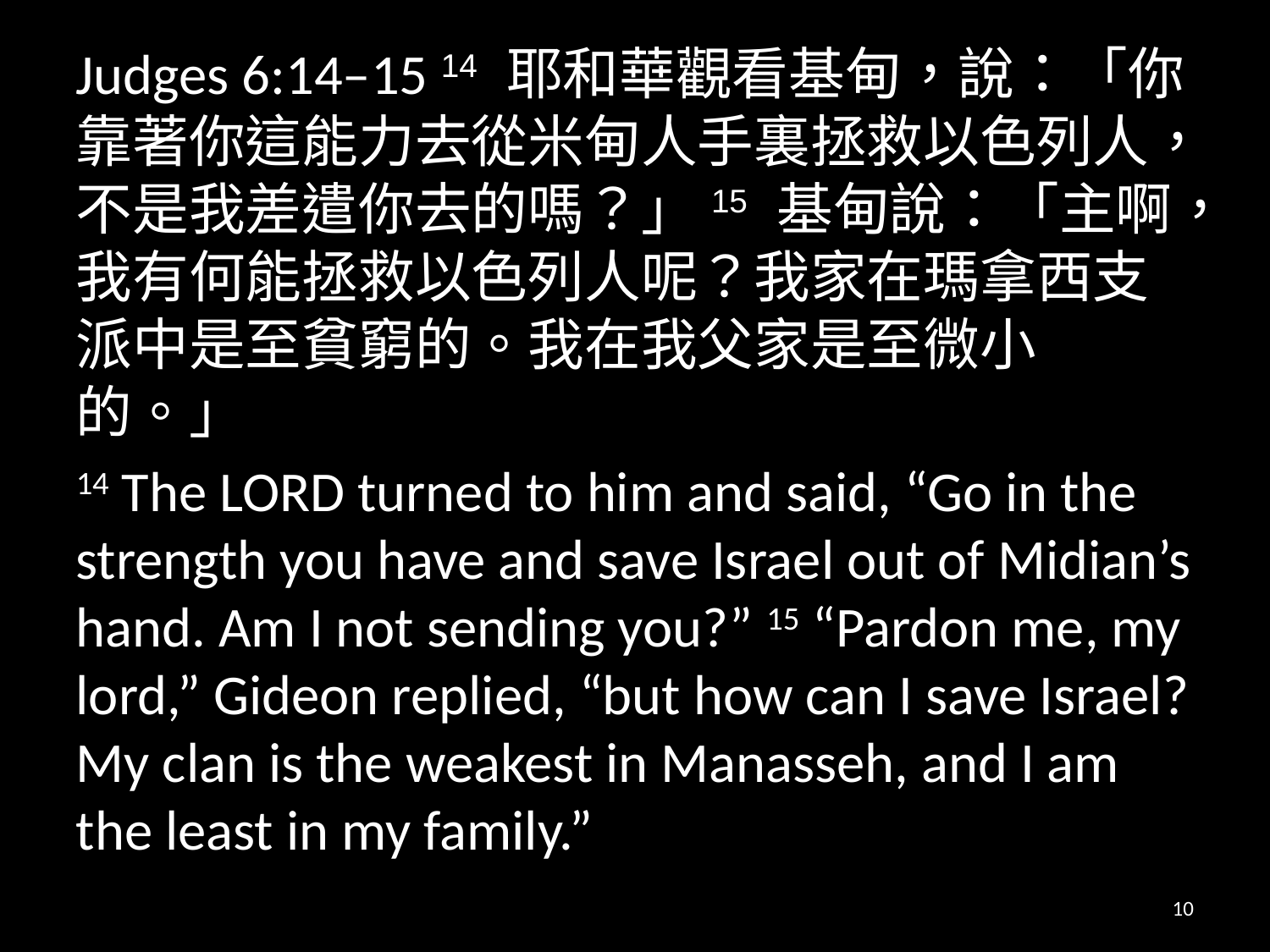

Judges 6:14–15 14 耶和華觀看基甸，說：「你靠著你這能力去從米甸人手裏拯救以色列人，不是我差遣你去的嗎？」15 基甸說：「主啊，我有何能拯救以色列人呢？我家在瑪拿西支派中是至貧窮的。我在我父家是至微小的。」
14 The Lord turned to him and said, “Go in the strength you have and save Israel out of Midian’s hand. Am I not sending you?” 15 “Pardon me, my lord,” Gideon replied, “but how can I save Israel? My clan is the weakest in Manasseh, and I am the least in my family.”

10